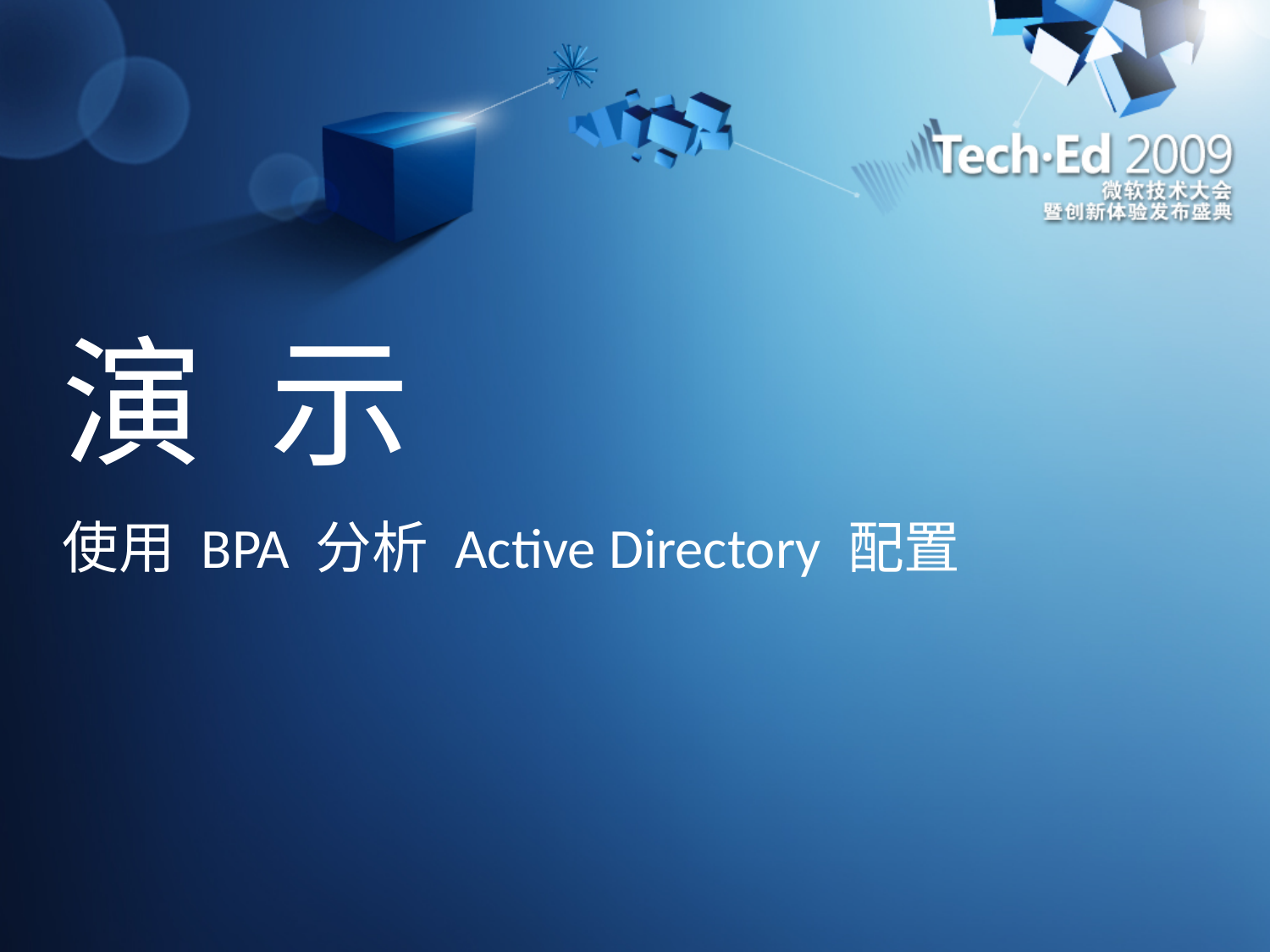

# 演 示
使用 BPA 分析 Active Directory 配置